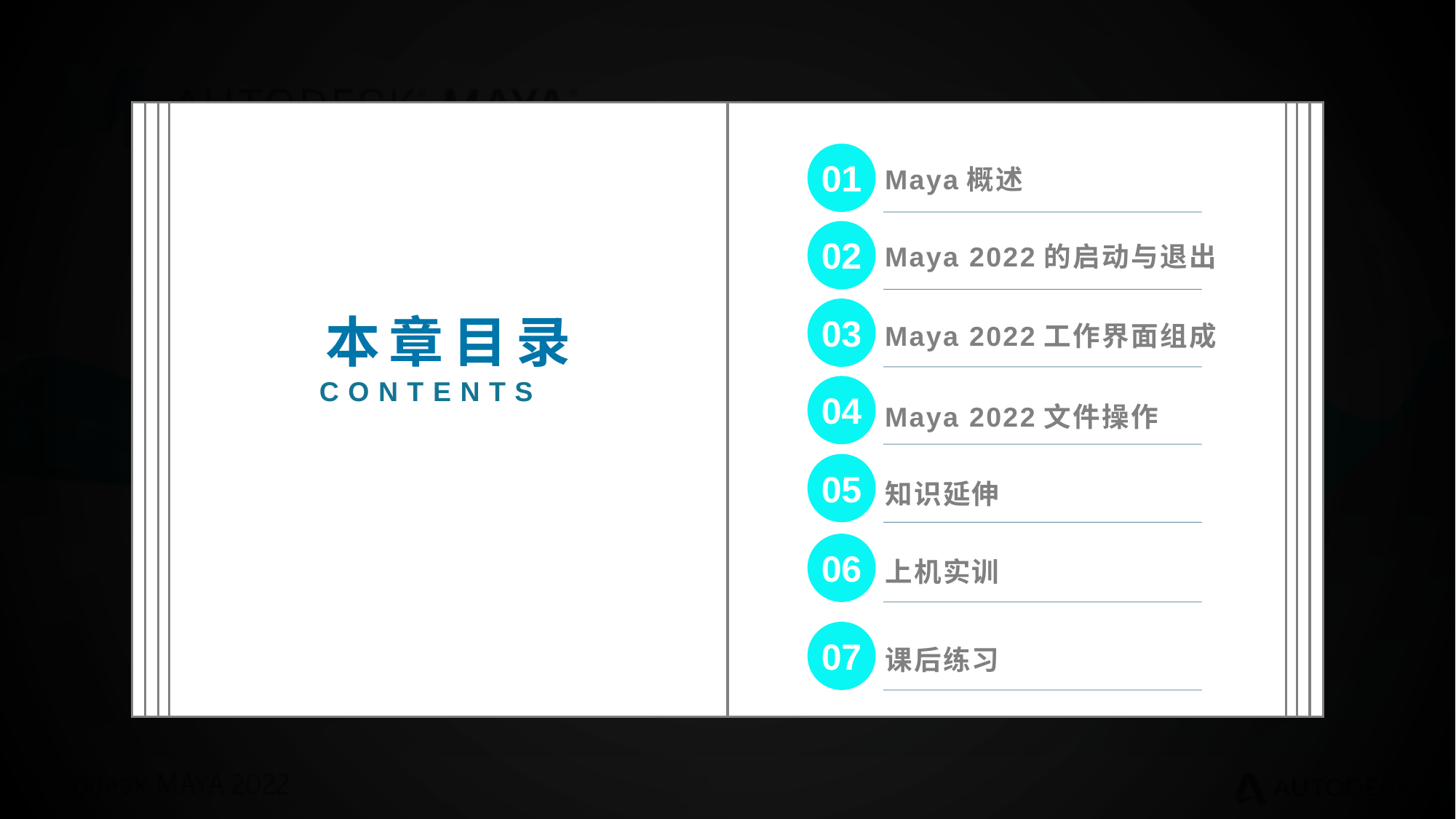

Maya概述
Maya 2022的启动与退出
Maya 2022工作界面组成
Maya 2022文件操作
知识延伸
上机实训
课后练习